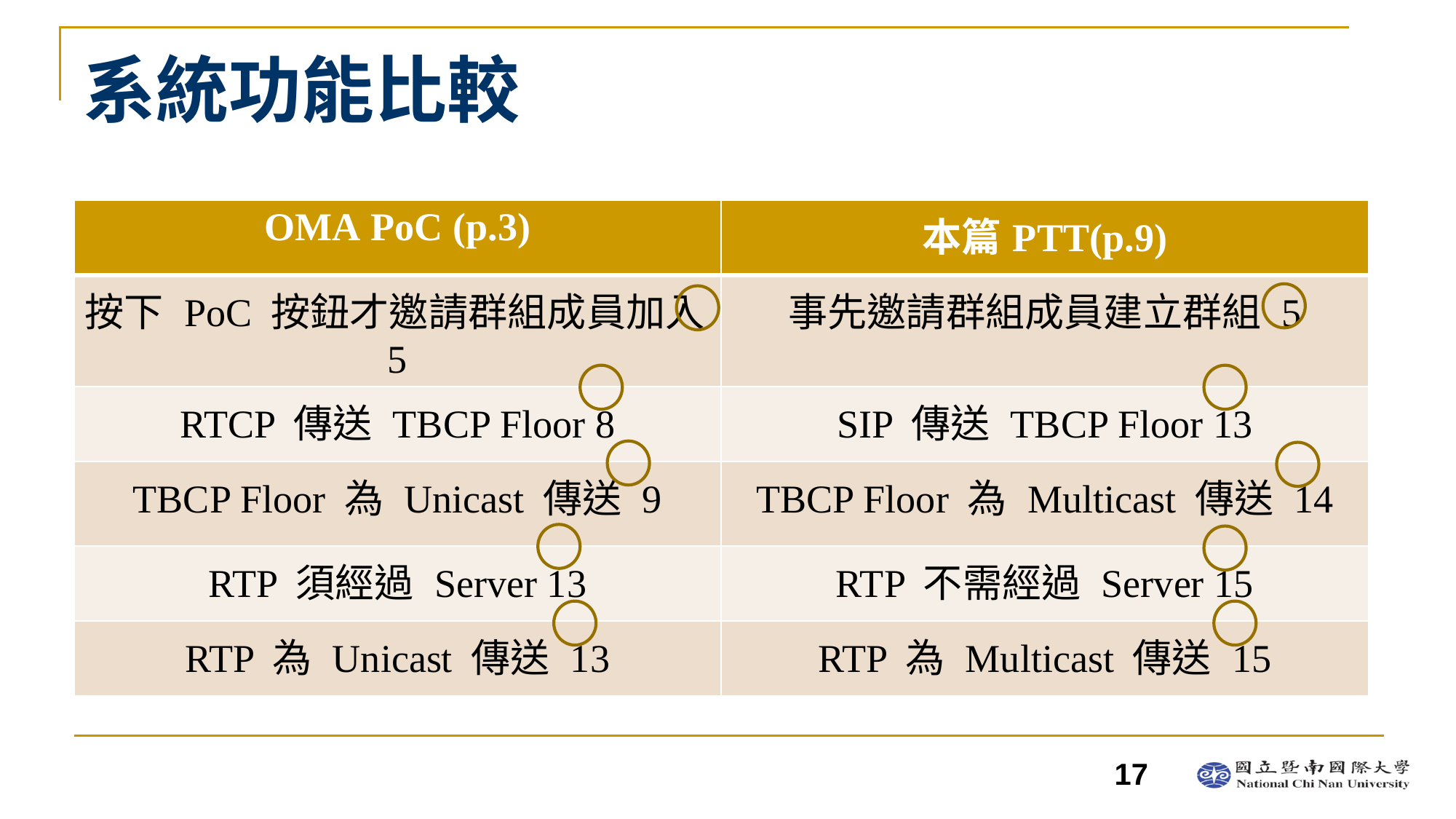

# 系統功能比較
| OMA PoC (p.3) | 本篇PTT(p.9) |
| --- | --- |
| 按下 PoC 按鈕才邀請群組成員加入5 | 事先邀請群組成員建立群組 5 |
| RTCP 傳送 TBCP Floor 8 | SIP 傳送 TBCP Floor 13 |
| TBCP Floor 為 Unicast 傳送 9 | TBCP Floor 為 Multicast 傳送 14 |
| RTP 須經過 Server 13 | RTP 不需經過 Server 15 |
| RTP 為 Unicast 傳送 13 | RTP 為 Multicast 傳送 15 |